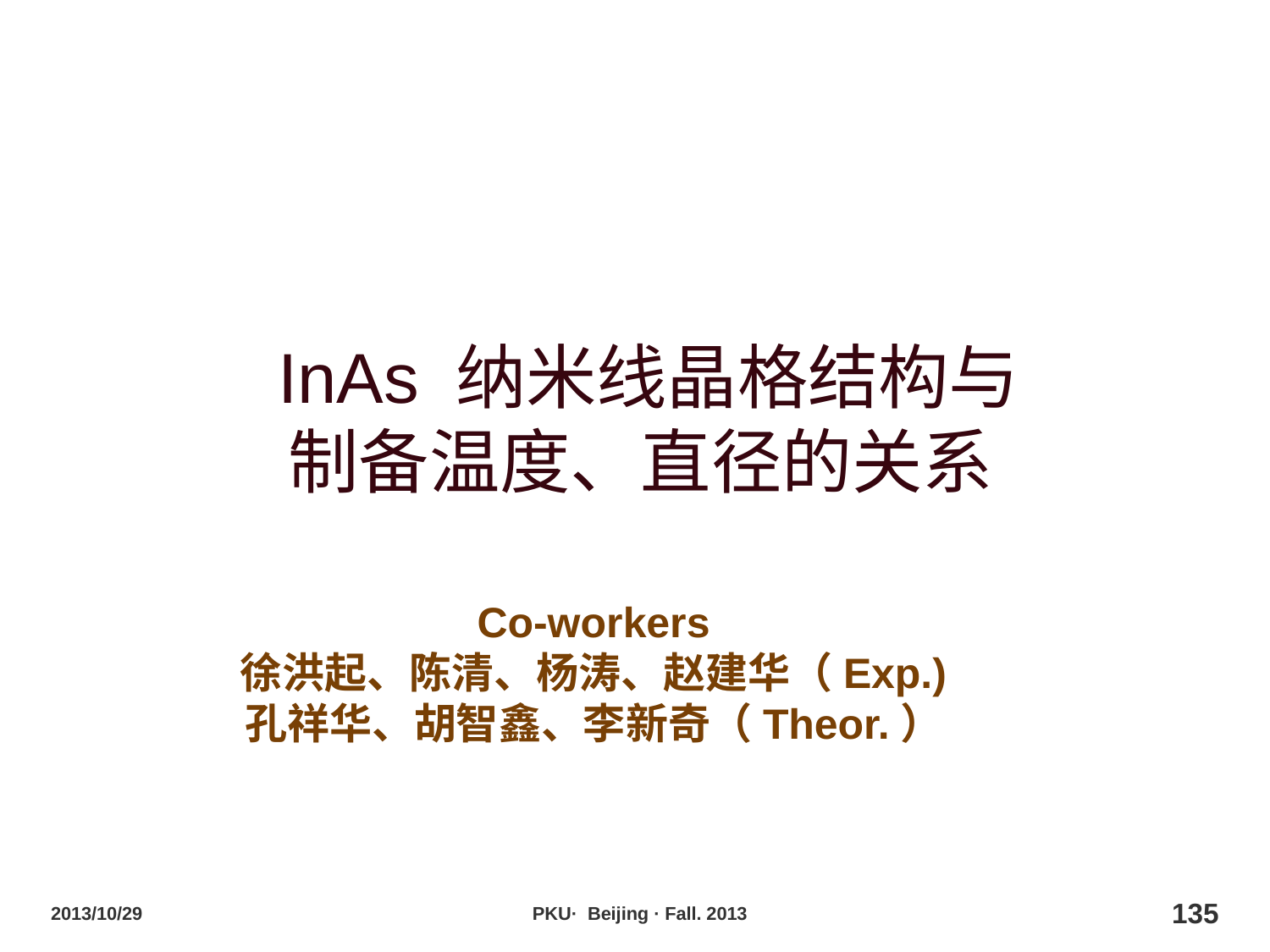

InAs 纳米线晶格结构与制备温度、直径的关系
Co-workers
徐洪起、陈清、杨涛、赵建华（Exp.)
孔祥华、胡智鑫、李新奇（Theor.）
2013/10/29
PKU·  Beijing · Fall. 2013
135